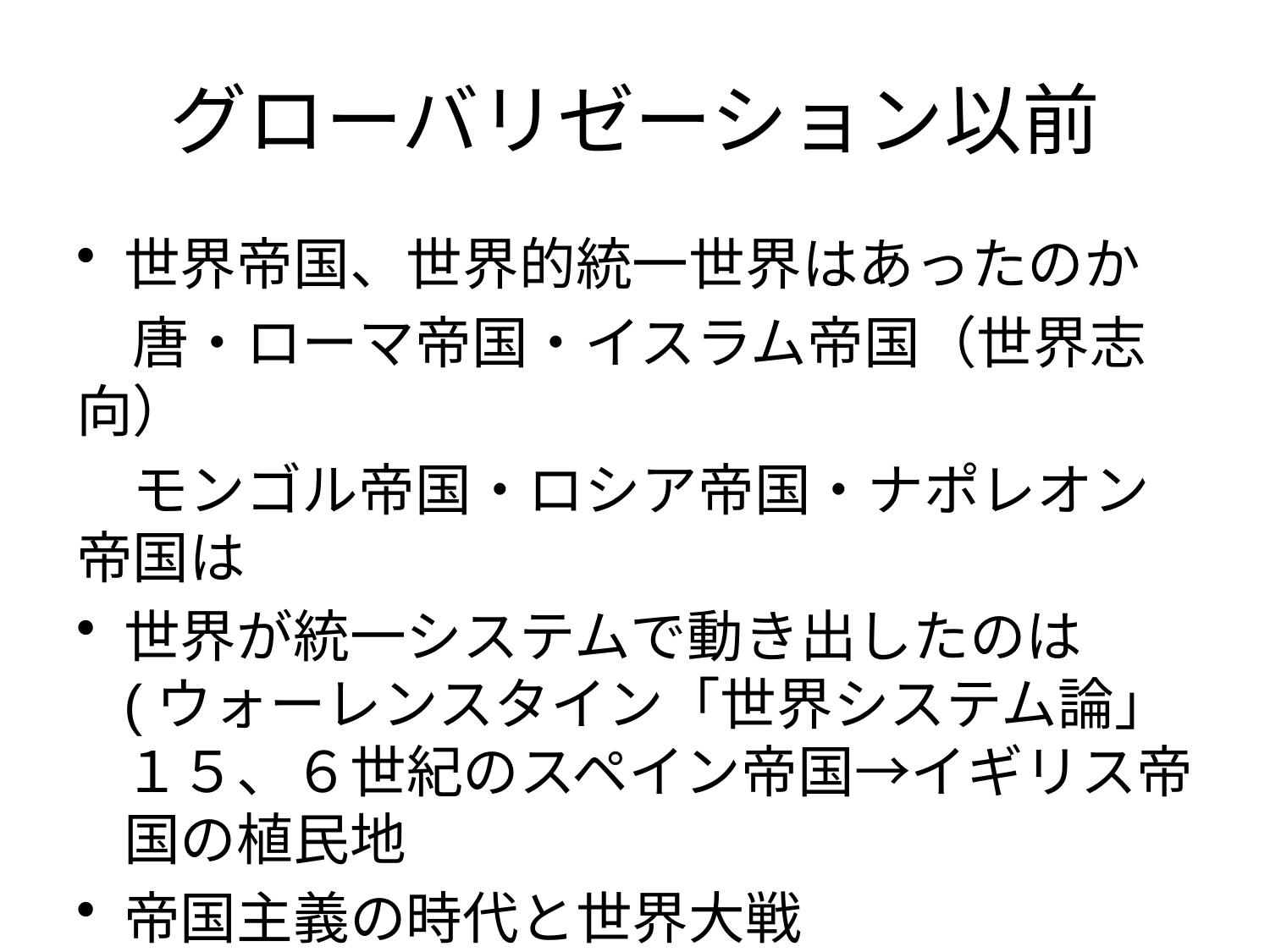

# グローバリゼーション以前
世界帝国、世界的統一世界はあったのか
　唐・ローマ帝国・イスラム帝国（世界志向）
　モンゴル帝国・ロシア帝国・ナポレオン帝国は
世界が統一システムで動き出したのは(ウォーレンスタイン「世界システム論」１５、６世紀のスペイン帝国→イギリス帝国の植民地
帝国主義の時代と世界大戦
国際連合の時代と米ソ対立